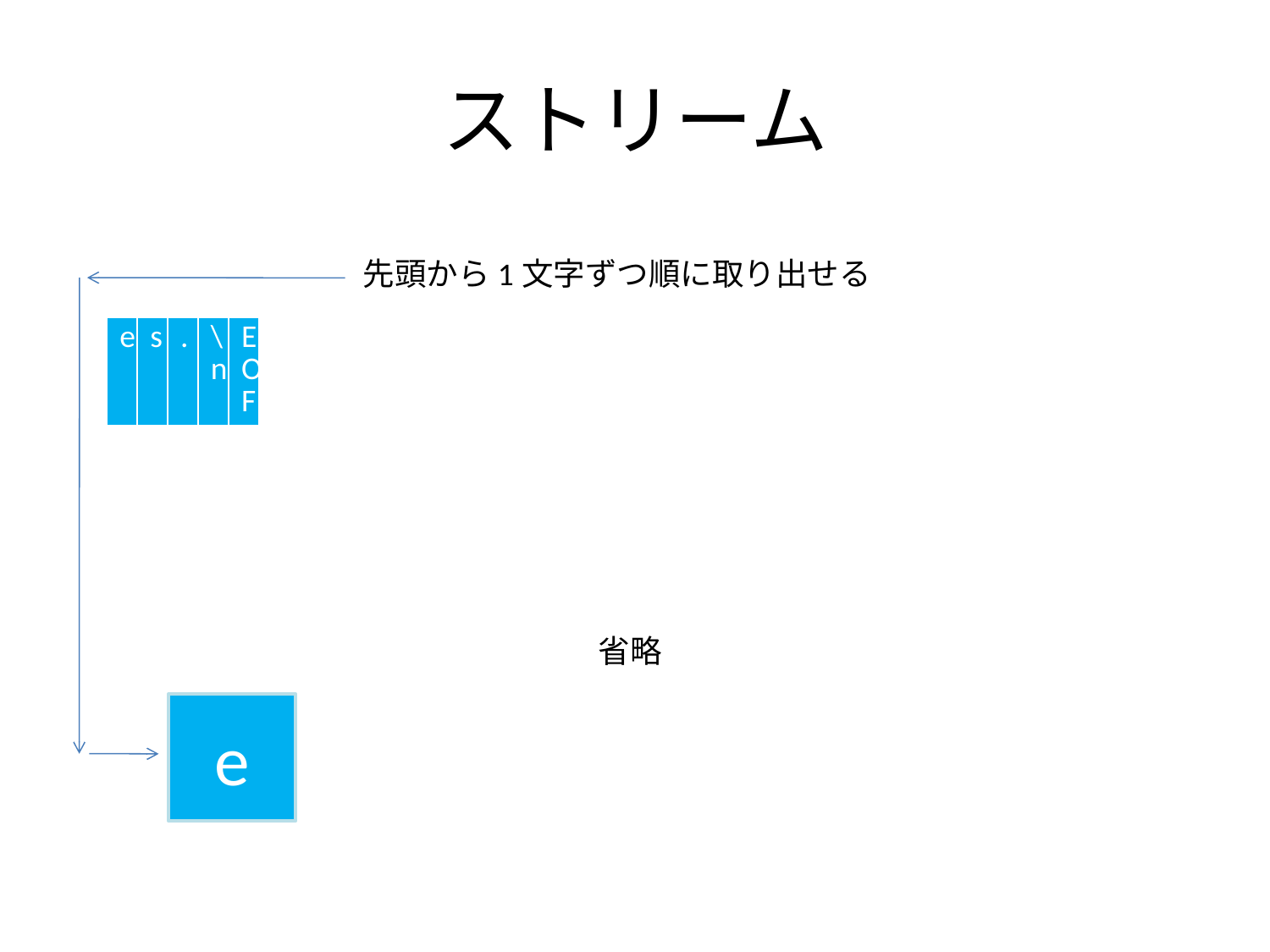

# ストリーム
先頭から1文字ずつ順に取り出せる
| e | s | . | \n | EOF |
| --- | --- | --- | --- | --- |
省略
e